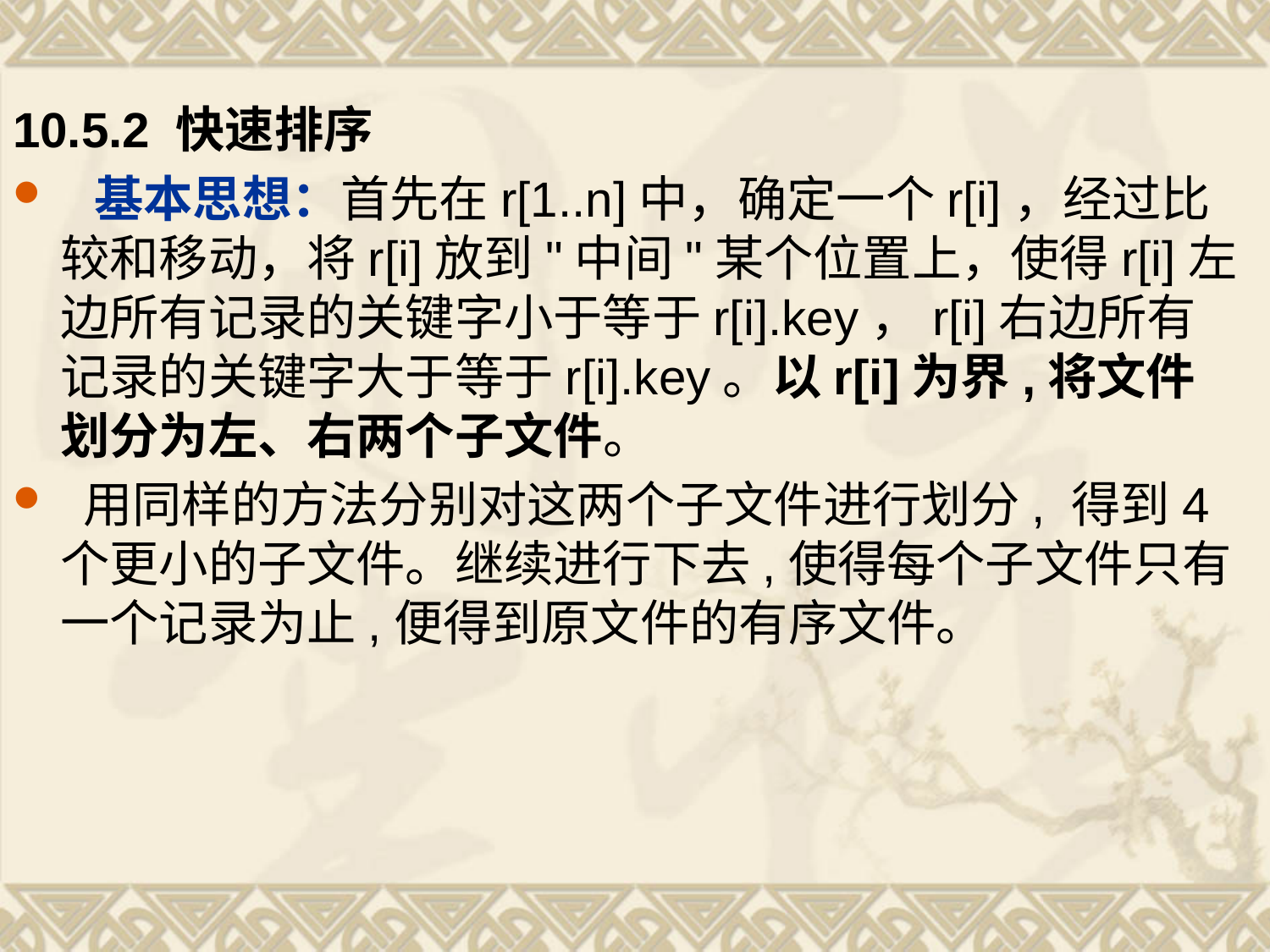

10.5.2 快速排序
  基本思想：首先在r[1..n]中，确定一个r[i]，经过比较和移动，将r[i]放到"中间"某个位置上，使得r[i]左边所有记录的关键字小于等于r[i].key，r[i]右边所有记录的关键字大于等于r[i].key。以r[i]为界,将文件划分为左、右两个子文件。
 用同样的方法分别对这两个子文件进行划分, 得到4个更小的子文件。继续进行下去,使得每个子文件只有一个记录为止,便得到原文件的有序文件。